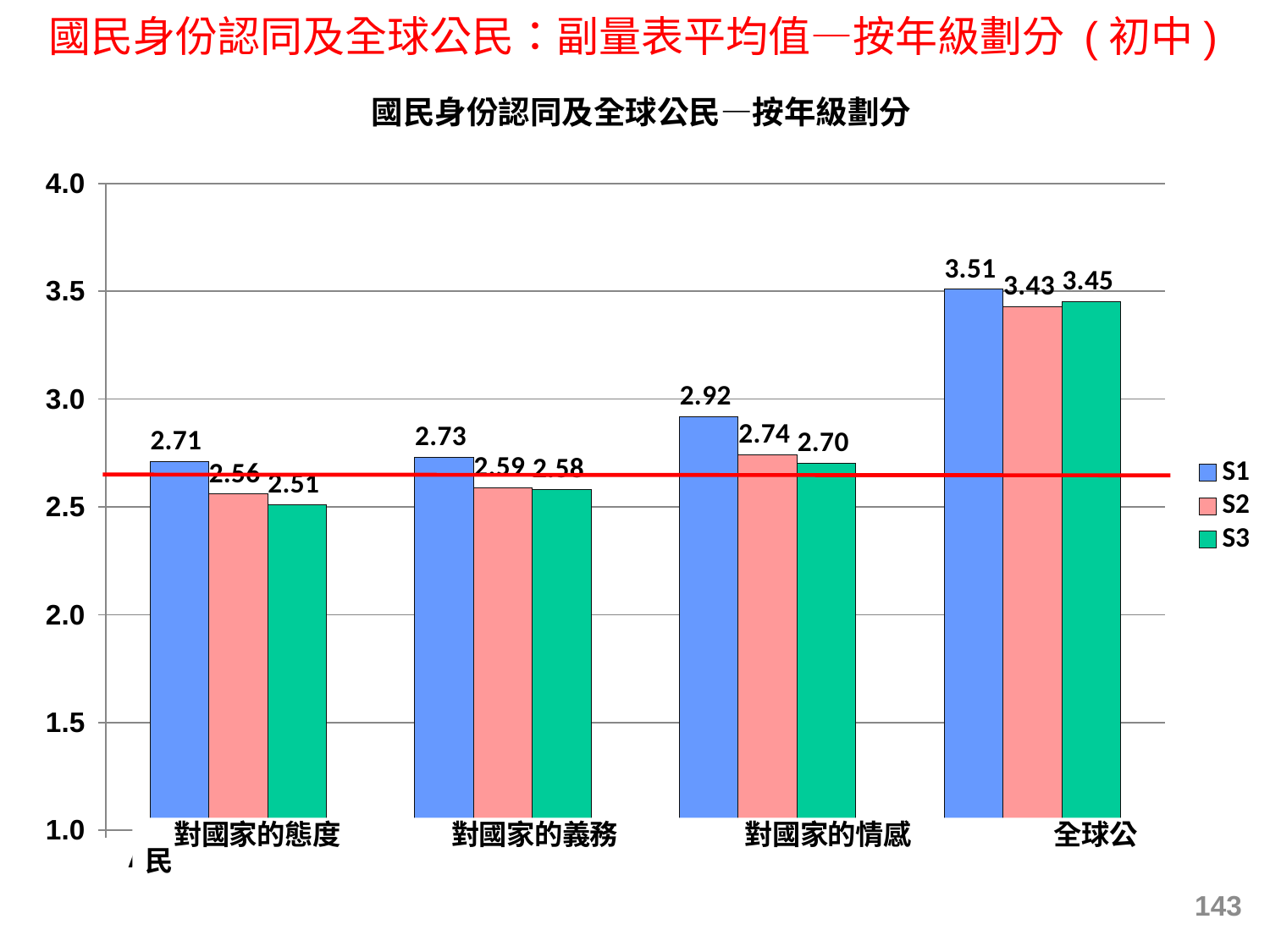

國民身份認同及全球公民：副量表平均值—按年級劃分 (初中)

### Chart: 國民身份認同及全球公民—按年級劃分

| Category | S1 | S2 | S3 |
|---|---|---|---|
| Attitudes toward the Nation | 2.709577853840149 | 2.558969265391011 | 2.5102934386542777 |
| Duty to the Nation | 2.7293130366901 | 2.587490039840641 | 2.5818469908575867 |
| Emotional Attachment to the Nation | 2.9176969442108187 | 2.74152711323764 | 2.702772316162015 |
| Global Citizenship | 3.50865826644515 | 3.428305611000219 | 3.452675532113815 |
143